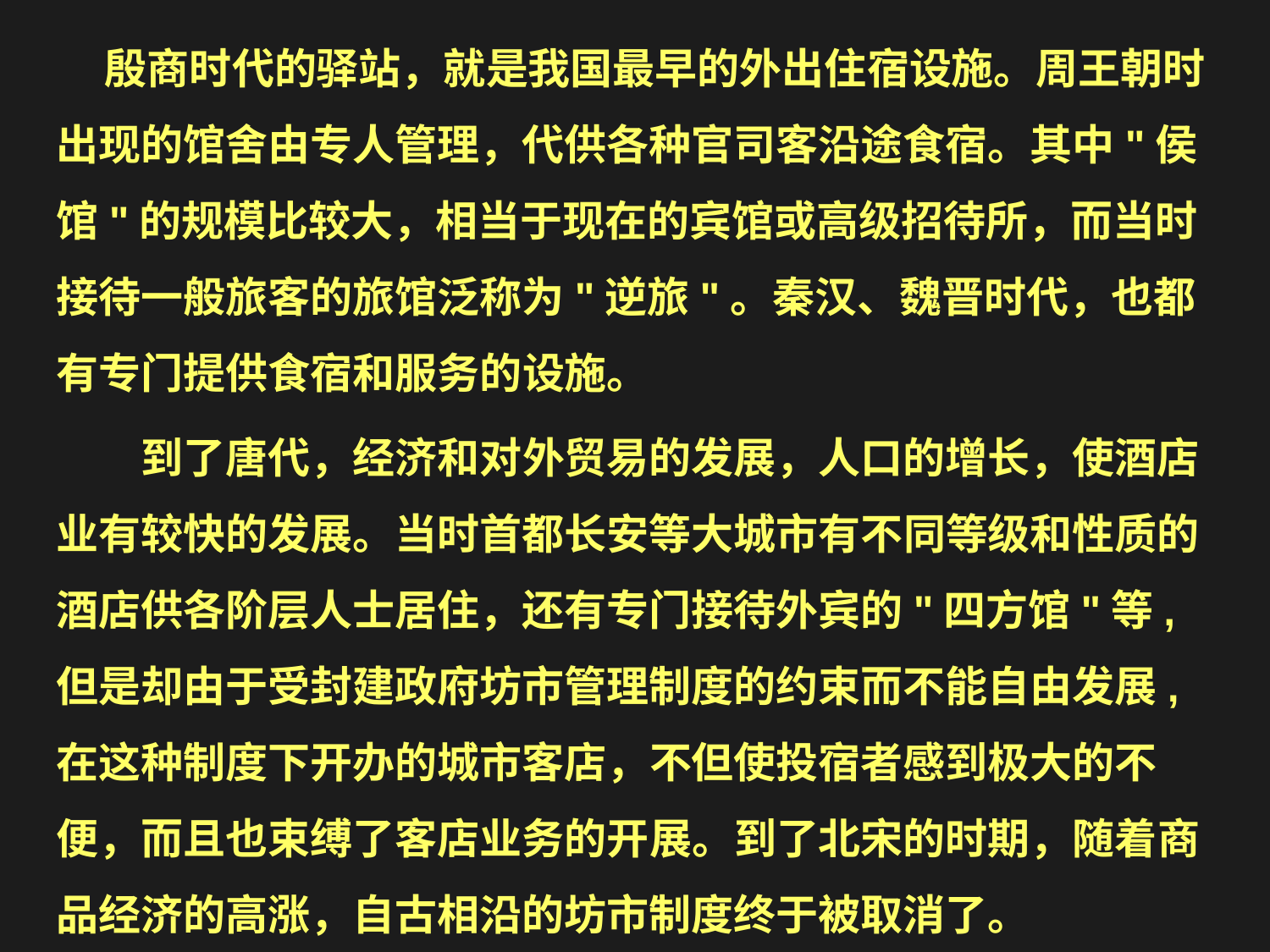

殷商时代的驿站，就是我国最早的外出住宿设施。周王朝时出现的馆舍由专人管理，代供各种官司客沿途食宿。其中"侯馆"的规模比较大，相当于现在的宾馆或高级招待所，而当时接待一般旅客的旅馆泛称为"逆旅"。秦汉、魏晋时代，也都有专门提供食宿和服务的设施。
　　到了唐代，经济和对外贸易的发展，人口的增长，使酒店业有较快的发展。当时首都长安等大城市有不同等级和性质的酒店供各阶层人士居住，还有专门接待外宾的"四方馆"等,但是却由于受封建政府坊市管理制度的约束而不能自由发展,在这种制度下开办的城市客店，不但使投宿者感到极大的不便，而且也束缚了客店业务的开展。到了北宋的时期，随着商品经济的高涨，自古相沿的坊市制度终于被取消了。